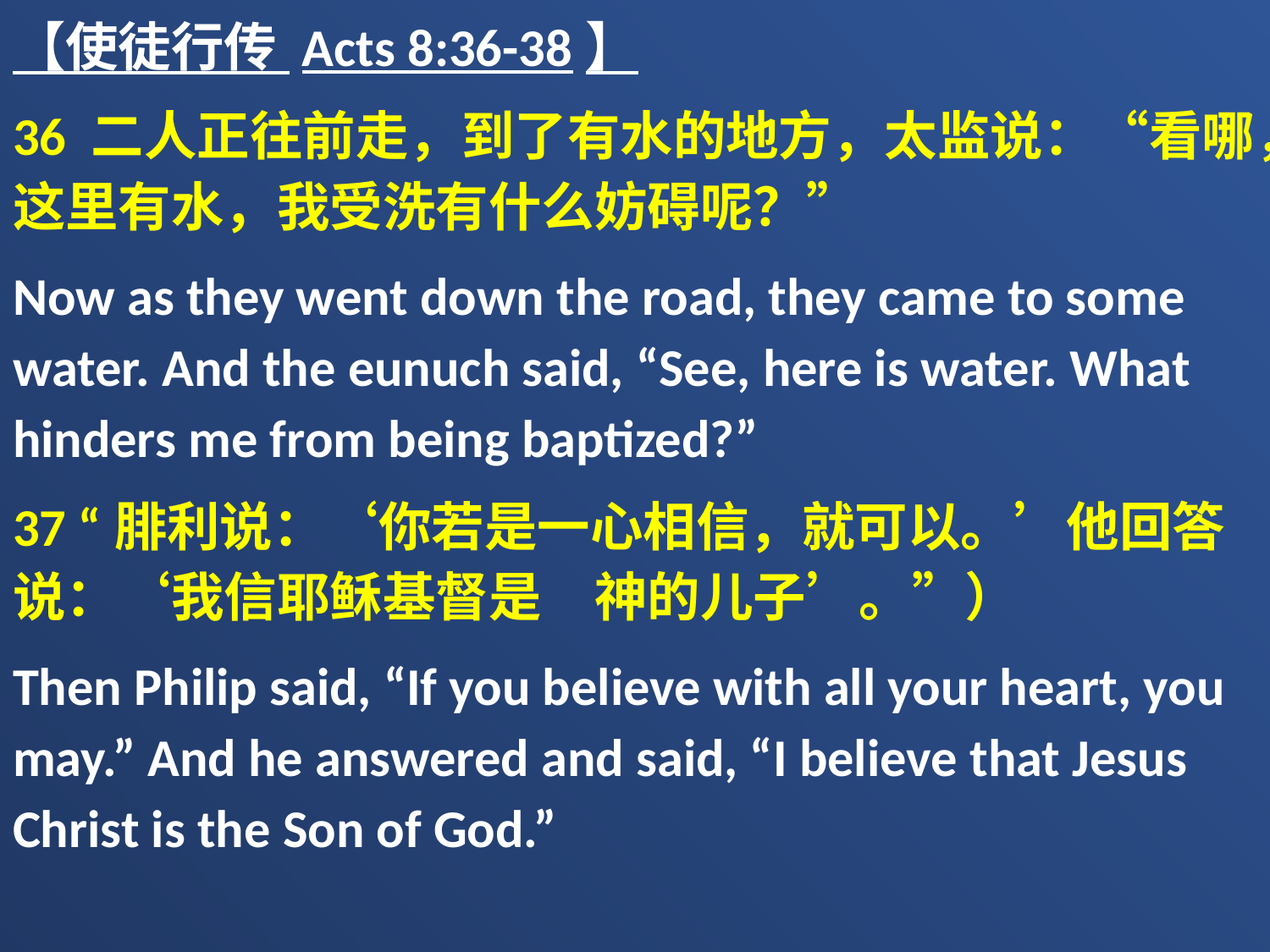

【使徒行传 Acts 8:36-38】
36 二人正往前走，到了有水的地方，太监说：“看哪，这里有水，我受洗有什么妨碍呢？”
Now as they went down the road, they came to some water. And the eunuch said, “See, here is water. What hinders me from being baptized?”
37 “腓利说：‘你若是一心相信，就可以。’他回答说：‘我信耶稣基督是　神的儿子’。”）
Then Philip said, “If you believe with all your heart, you may.” And he answered and said, “I believe that Jesus Christ is the Son of God.”